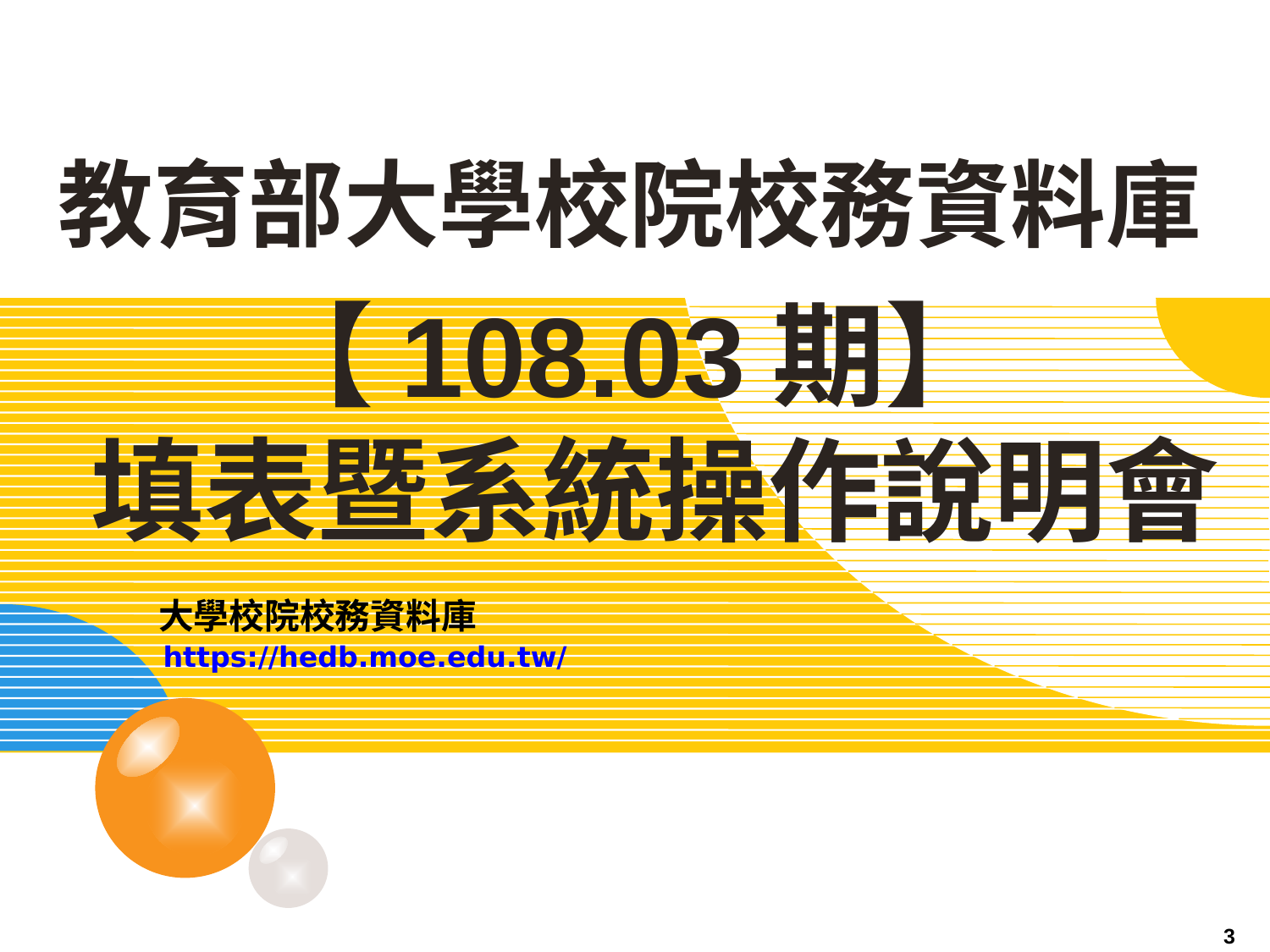

# 教育部大學校院校務資料庫 【108.03期】 填表暨系統操作說明會
大學校院校務資料庫
https://hedb.moe.edu.tw/